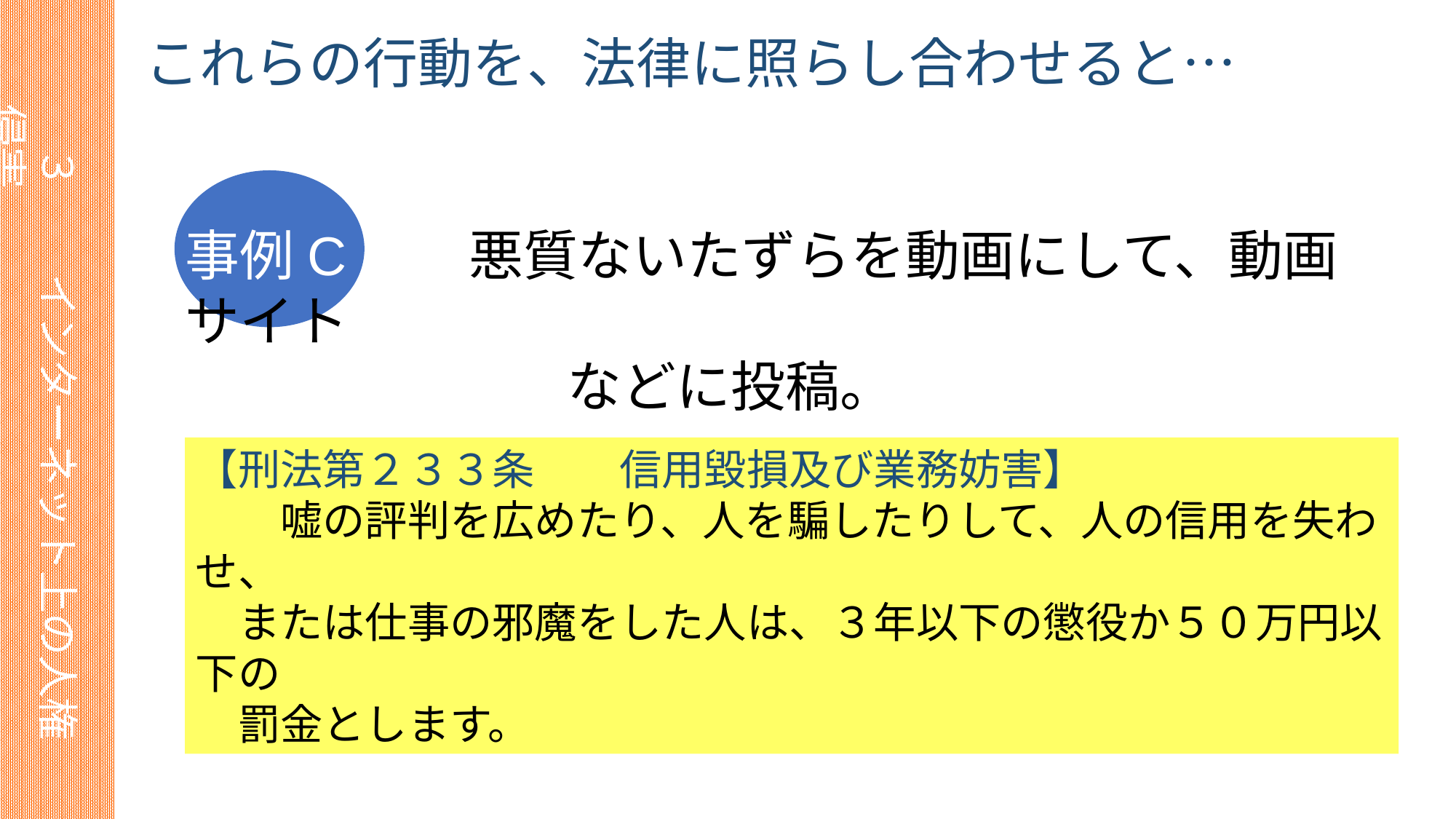

これらの行動を、法律に照らし合わせると…
　３　　インターネット上の人権侵害

事例C：　悪質ないたずらを動画にして、動画サイト
　　　　　　　などに投稿。
【刑法第２３３条　　信用毀損及び業務妨害】
　　嘘の評判を広めたり、人を騙したりして、人の信用を失わせ、
　または仕事の邪魔をした人は、３年以下の懲役か５０万円以下の
　罰金とします。